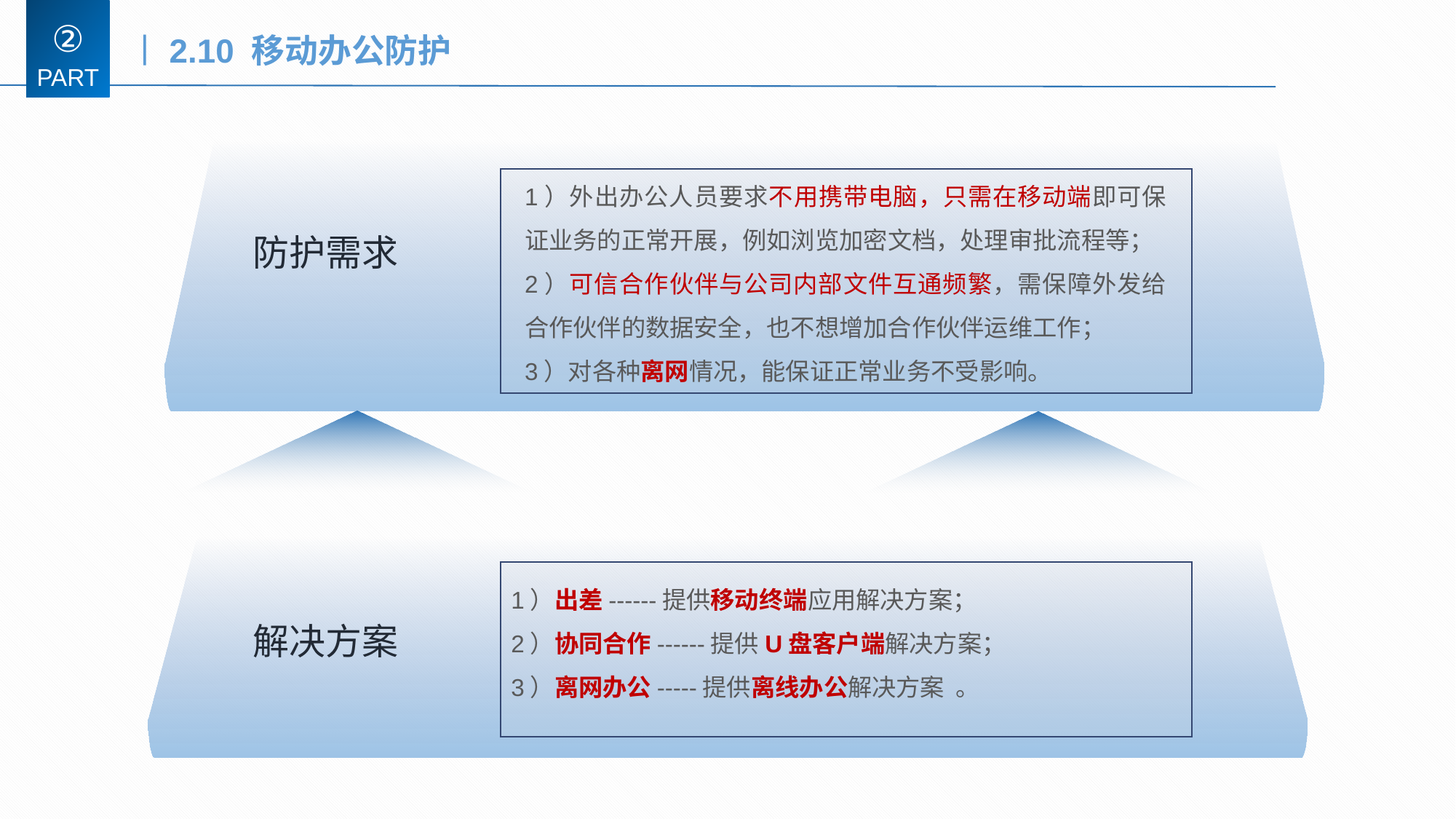

②
丨2.10 移动办公防护
PART

1）外出办公人员要求不用携带电脑，只需在移动端即可保证业务的正常开展，例如浏览加密文档，处理审批流程等；
2）可信合作伙伴与公司内部文件互通频繁，需保障外发给合作伙伴的数据安全，也不想增加合作伙伴运维工作；
3）对各种离网情况，能保证正常业务不受影响。

防护需求

1）出差------提供移动终端应用解决方案；
2）协同合作------提供U盘客户端解决方案；
3）离网办公-----提供离线办公解决方案  。
解决方案